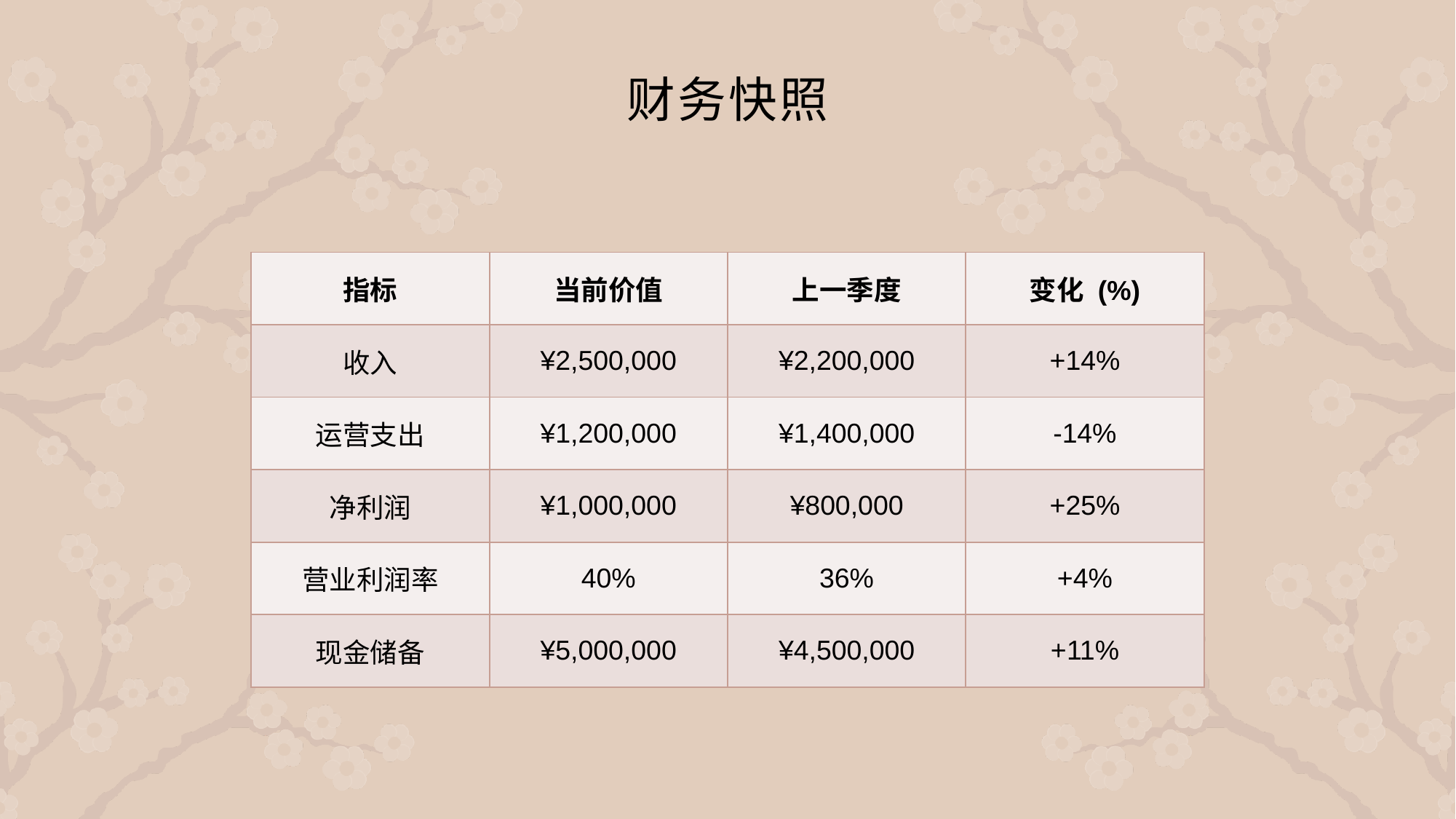

# 财务快照
| 指标 | 当前价值 | 上一季度 | 变化 (%) |
| --- | --- | --- | --- |
| 收入 | ¥2,500,000 | ¥2,200,000 | +14% |
| 运营支出 | ¥1,200,000 | ¥1,400,000 | -14% |
| 净利润 | ¥1,000,000 | ¥800,000 | +25% |
| 营业利润率 | 40% | 36% | +4% |
| 现金储备 | ¥5,000,000 | ¥4,500,000 | +11% |